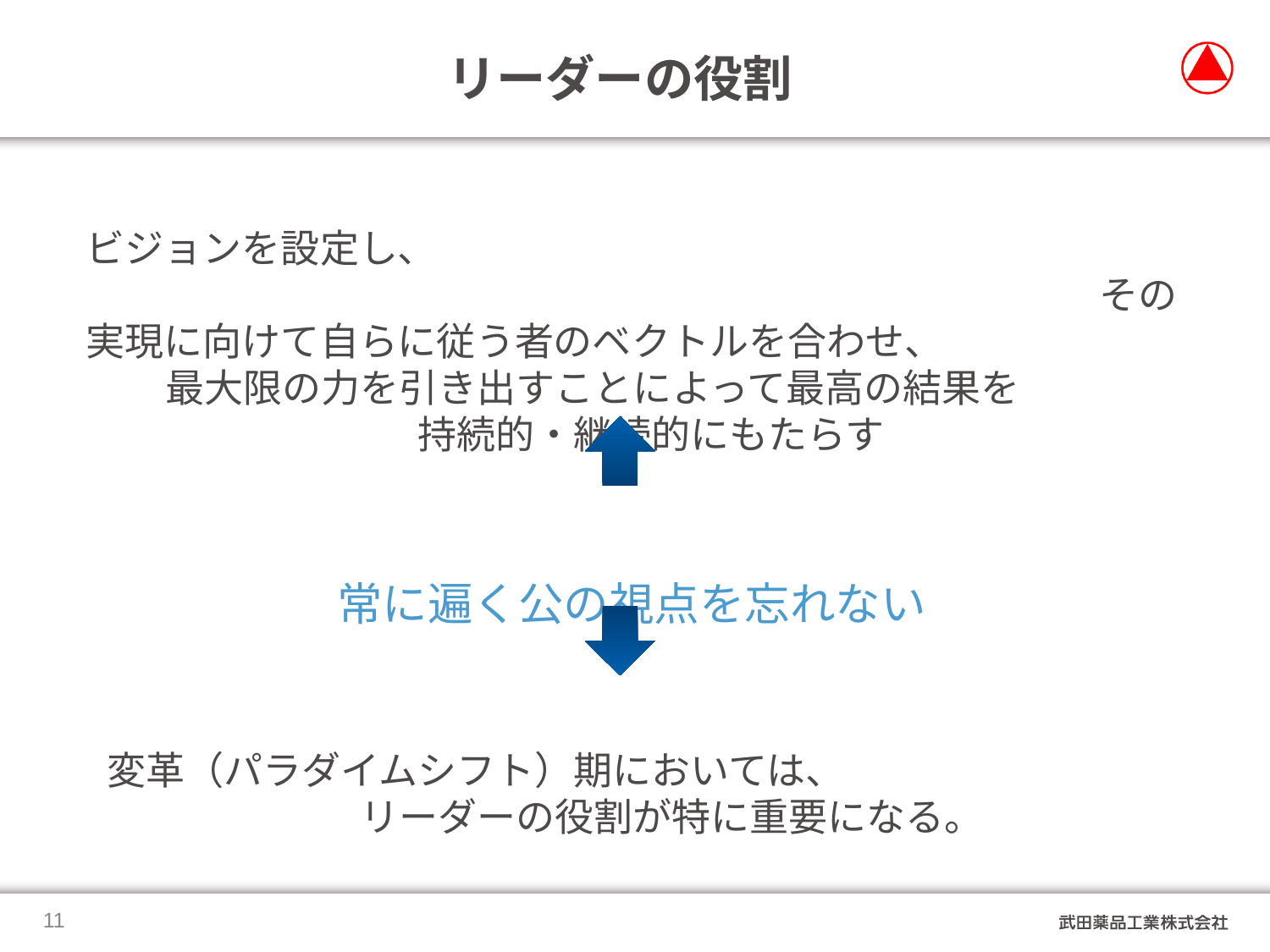

# リーダーの役割

ビジョンを設定し、　　　　　　　　　　　　　　　　　　　　　　　　　　　　　　　　　　　　　　　　　　　　　その実現に向けて自らに従う者のベクトルを合わせ、　　　　　　　　最大限の力を引き出すことによって最高の結果を　　　　　持続的・継続的にもたらす

常に遍く公の視点を忘れない

変革（パラダイムシフト）期においては、　　　　　　　　リーダーの役割が特に重要になる。

11